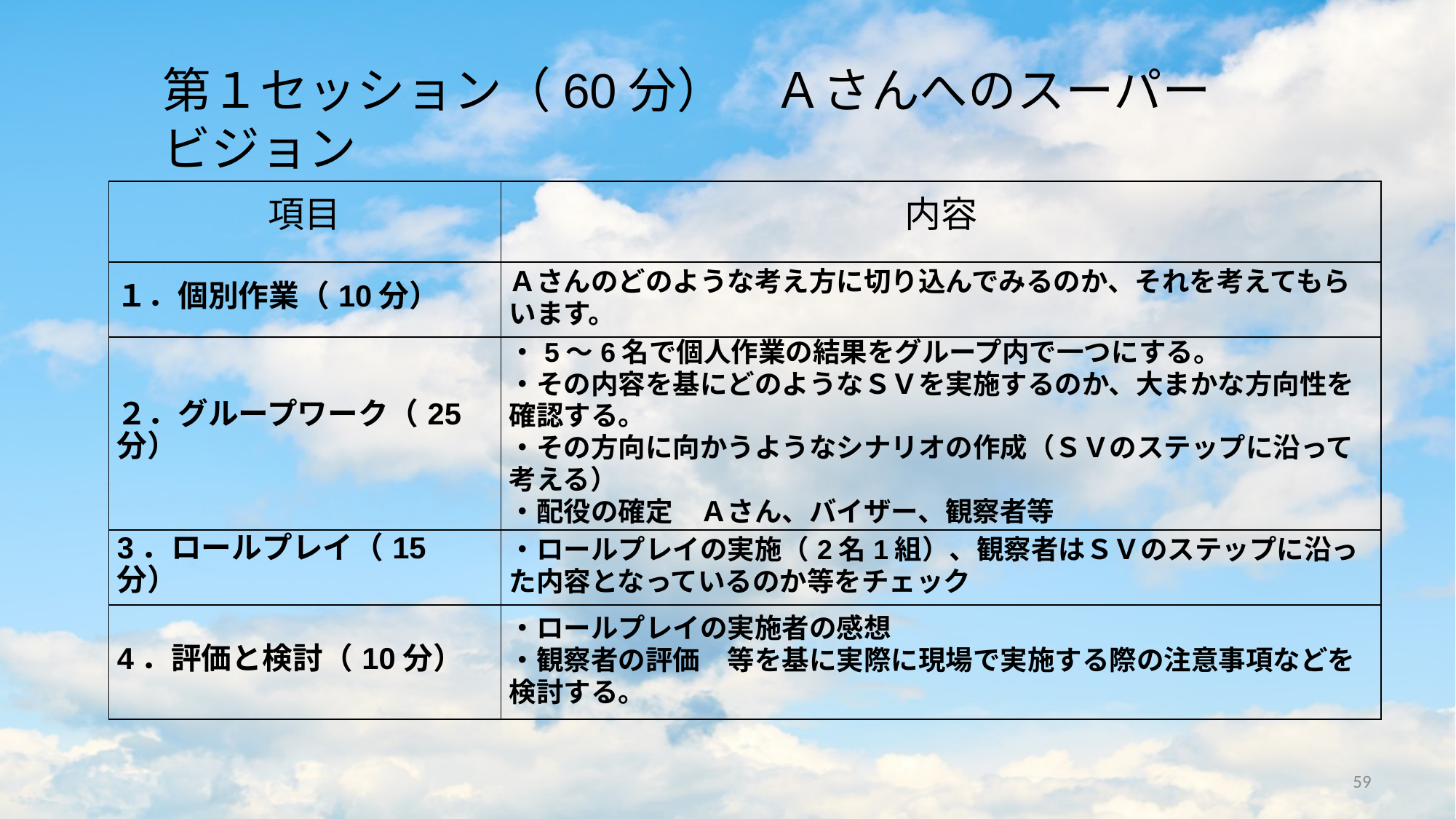

第１セッション（60分）　Ａさんへのスーパービジョン
| 項目 | 内容 |
| --- | --- |
| １．個別作業（10分） | Ａさんのどのような考え方に切り込んでみるのか、それを考えてもらいます。 |
| ２．グループワーク（25分） | ・5～6名で個人作業の結果をグループ内で一つにする。 ・その内容を基にどのようなＳＶを実施するのか、大まかな方向性を確認する。 ・その方向に向かうようなシナリオの作成（ＳＶのステップに沿って考える） ・配役の確定　Ａさん、バイザー、観察者等 |
| 3．ロールプレイ（15分） | ・ロールプレイの実施（2名1組）、観察者はＳＶのステップに沿った内容となっているのか等をチェック |
| 4．評価と検討（10分） | ・ロールプレイの実施者の感想 ・観察者の評価　等を基に実際に現場で実施する際の注意事項などを検討する。 |
59